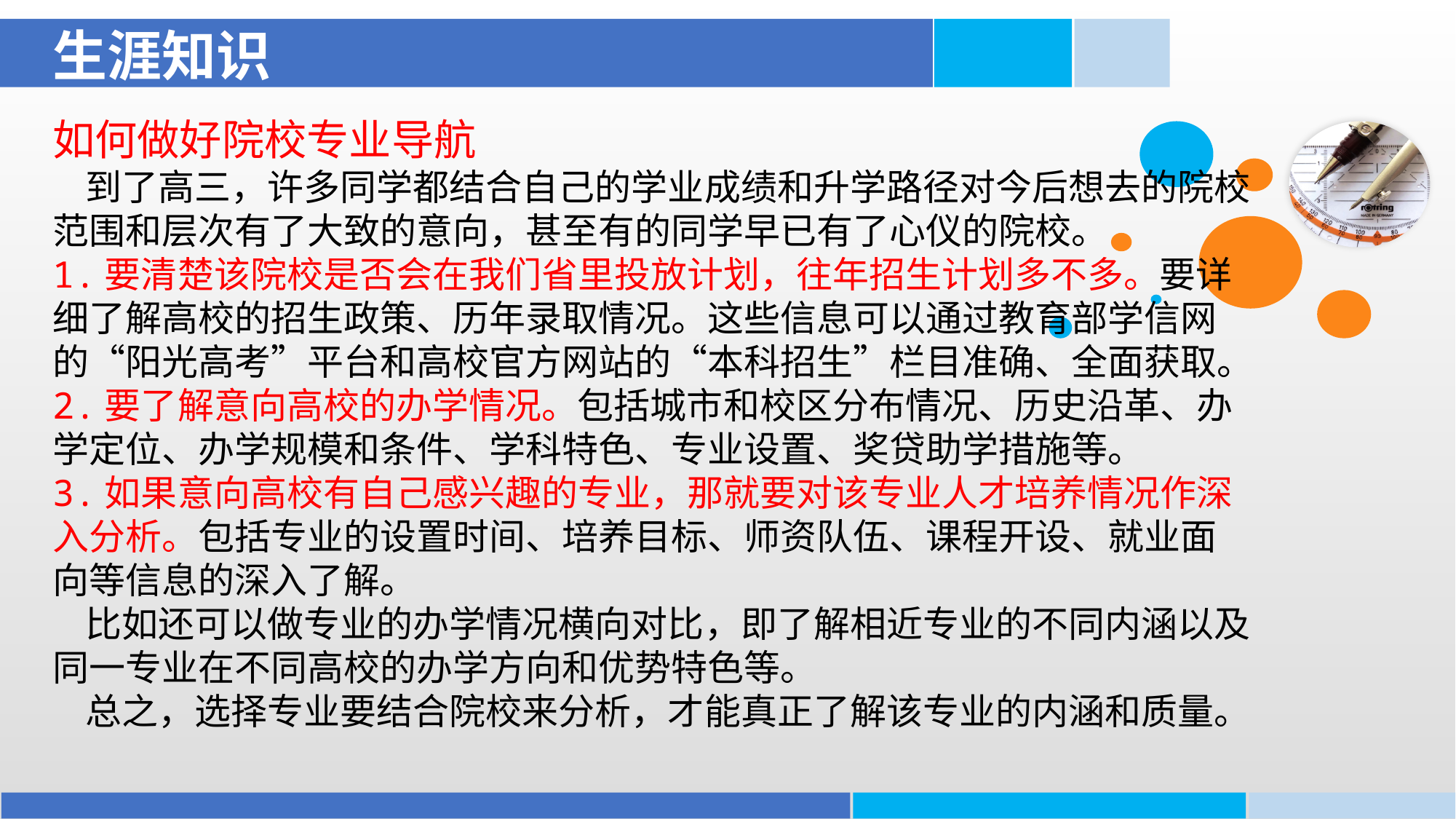

生涯知识
如何做好院校专业导航
   到了高三，许多同学都结合自己的学业成绩和升学路径对今后想去的院校范围和层次有了大致的意向，甚至有的同学早已有了心仪的院校。
1.要清楚该院校是否会在我们省里投放计划，往年招生计划多不多。要详细了解高校的招生政策、历年录取情况。这些信息可以通过教育部学信网的“阳光高考”平台和高校官方网站的“本科招生”栏目准确、全面获取。
2.要了解意向高校的办学情况。包括城市和校区分布情况、历史沿革、办学定位、办学规模和条件、学科特色、专业设置、奖贷助学措施等。
3.如果意向高校有自己感兴趣的专业，那就要对该专业人才培养情况作深入分析。包括专业的设置时间、培养目标、师资队伍、课程开设、就业面向等信息的深入了解。
   比如还可以做专业的办学情况横向对比，即了解相近专业的不同内涵以及同一专业在不同高校的办学方向和优势特色等。
   总之，选择专业要结合院校来分析，才能真正了解该专业的内涵和质量。